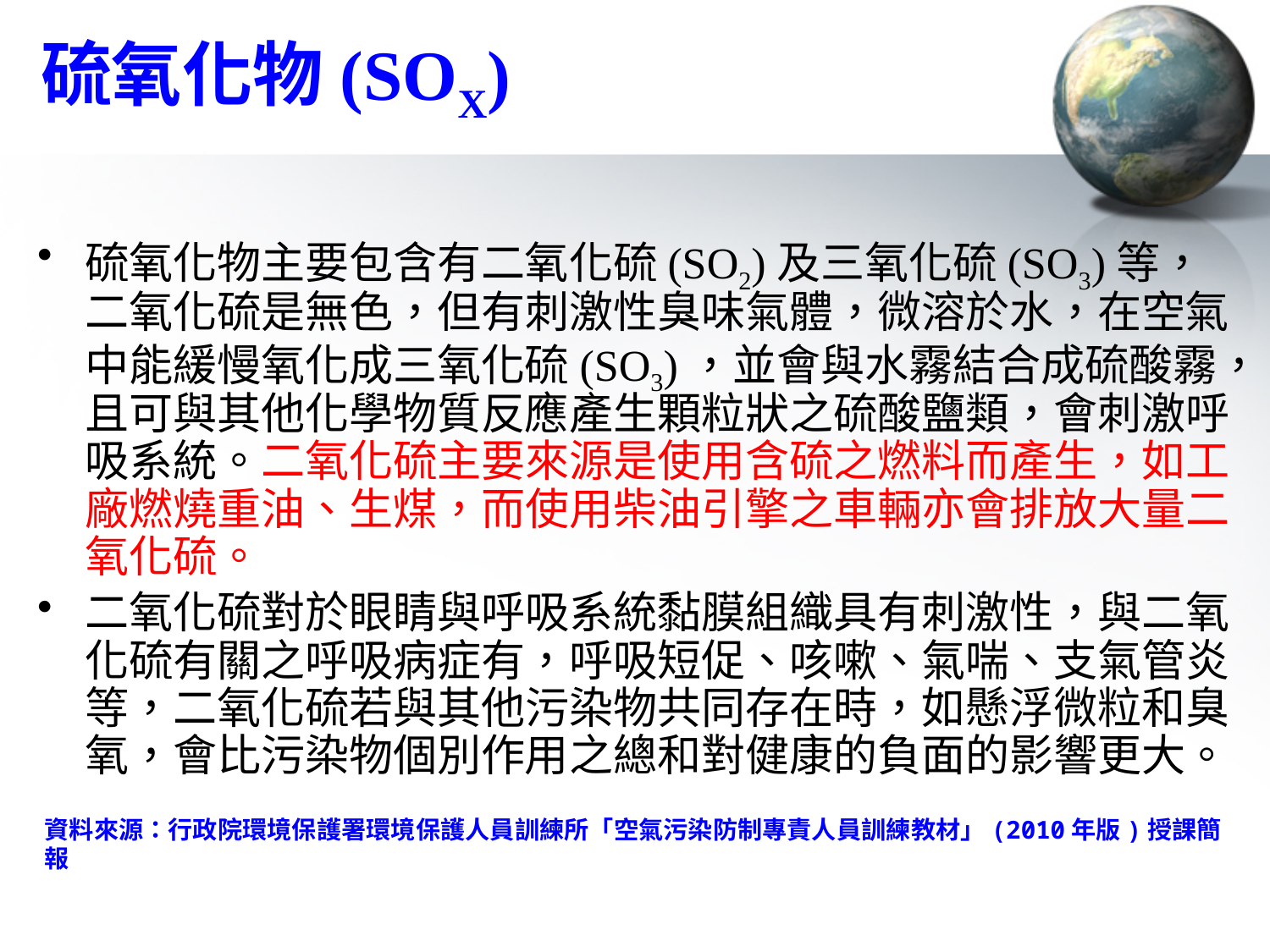

# 硫氧化物(SOX)
硫氧化物主要包含有二氧化硫(SO2)及三氧化硫(SO3)等，二氧化硫是無色，但有刺激性臭味氣體，微溶於水，在空氣中能緩慢氧化成三氧化硫(SO3)，並會與水霧結合成硫酸霧，且可與其他化學物質反應產生顆粒狀之硫酸鹽類，會刺激呼吸系統。二氧化硫主要來源是使用含硫之燃料而產生，如工廠燃燒重油、生煤，而使用柴油引擎之車輛亦會排放大量二氧化硫。
二氧化硫對於眼睛與呼吸系統黏膜組織具有刺激性，與二氧化硫有關之呼吸病症有，呼吸短促、咳嗽、氣喘、支氣管炎等，二氧化硫若與其他污染物共同存在時，如懸浮微粒和臭氧，會比污染物個別作用之總和對健康的負面的影響更大。
資料來源：行政院環境保護署環境保護人員訓練所「空氣污染防制專責人員訓練教材」(2010年版)授課簡報